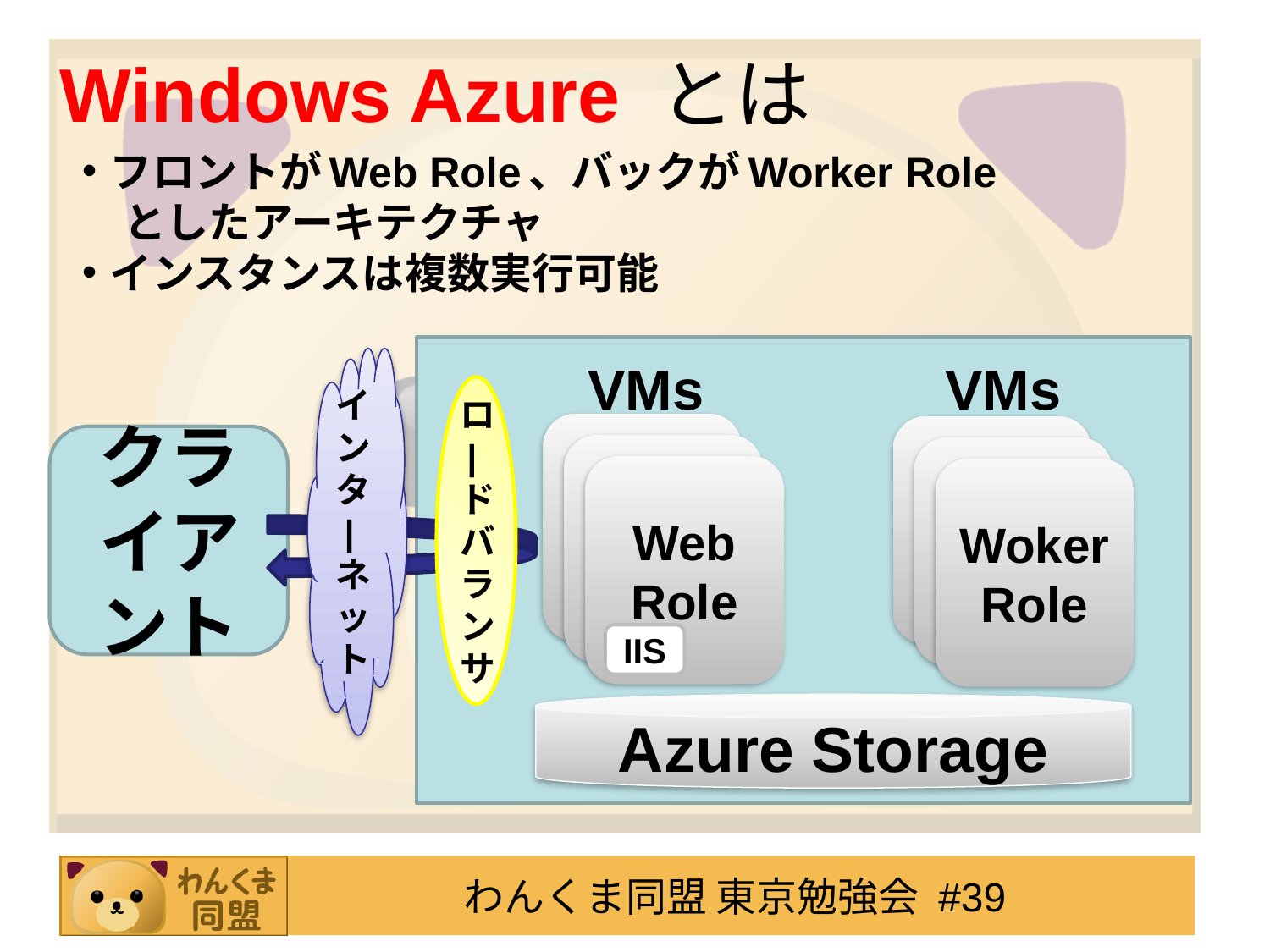

Windows Azure とは
 フロントがWeb Role、バックがWorker Role
　としたアーキテクチャ
 インスタンスは複数実行可能

インタ
|ネット
VMs
VMs
ロ|ドバランサ
Woker
Role
Woker
Role
クライアント
Woker
Role
Woker
Role
Web
Role
Woker
Role

IIS
Azure Storage